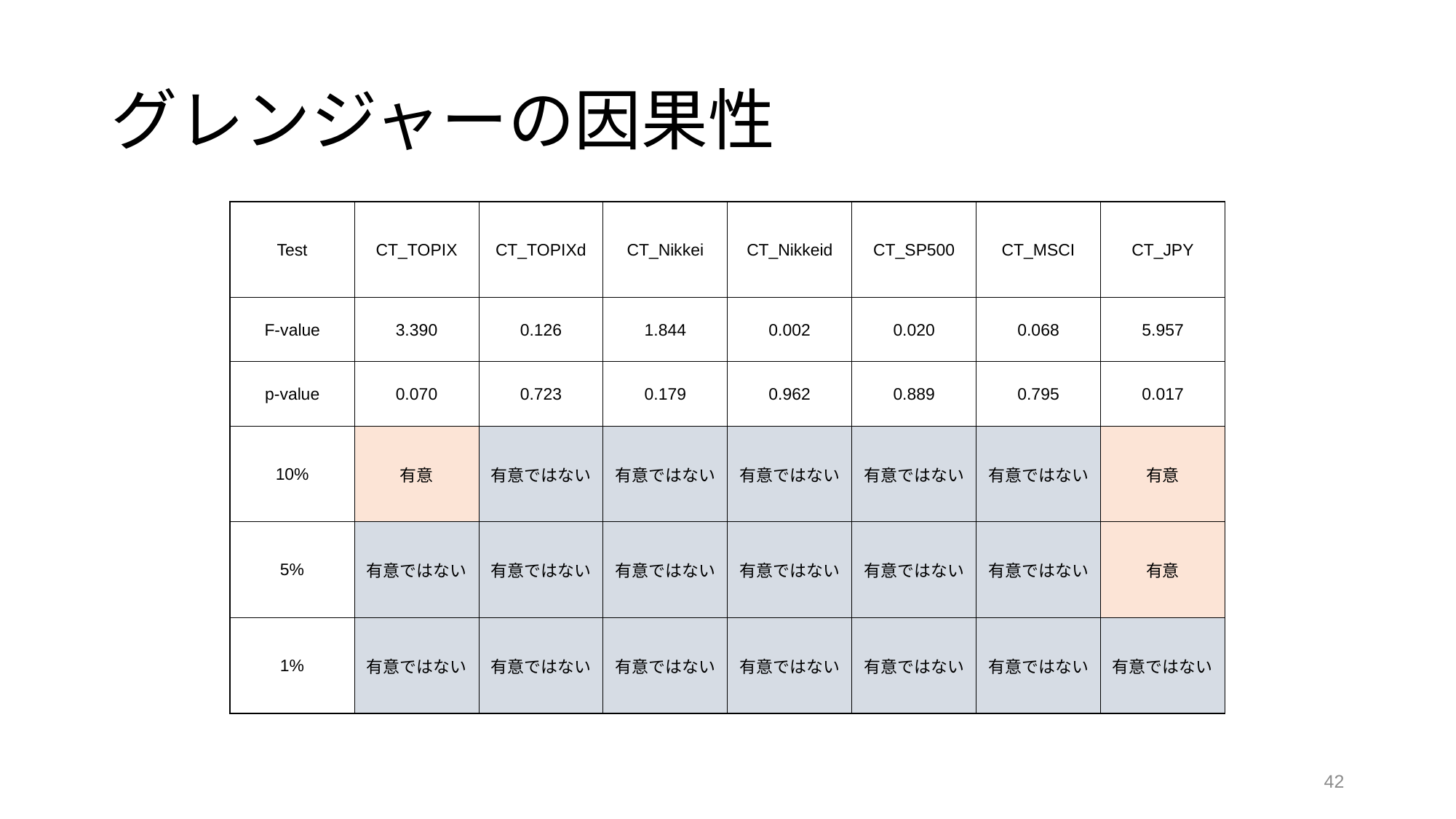

# グレンジャーの因果性
| Test | CT\_TOPIX | CT\_TOPIXd | CT\_Nikkei | CT\_Nikkeid | CT\_SP500 | CT\_MSCI | CT\_JPY |
| --- | --- | --- | --- | --- | --- | --- | --- |
| F-value | 3.390 | 0.126 | 1.844 | 0.002 | 0.020 | 0.068 | 5.957 |
| p-value | 0.070 | 0.723 | 0.179 | 0.962 | 0.889 | 0.795 | 0.017 |
| 10% | 有意 | 有意ではない | 有意ではない | 有意ではない | 有意ではない | 有意ではない | 有意 |
| 5% | 有意ではない | 有意ではない | 有意ではない | 有意ではない | 有意ではない | 有意ではない | 有意 |
| 1% | 有意ではない | 有意ではない | 有意ではない | 有意ではない | 有意ではない | 有意ではない | 有意ではない |
42